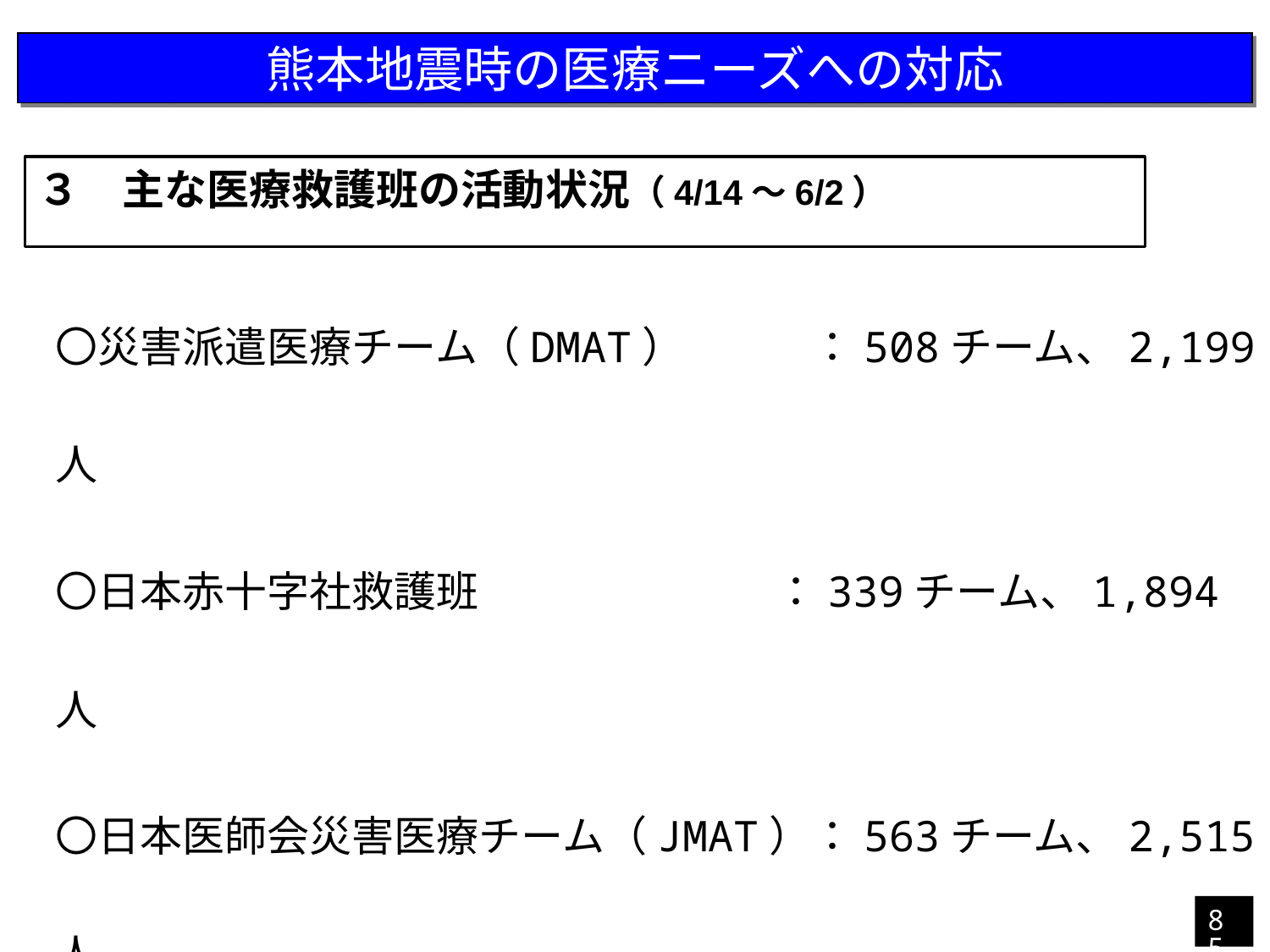

熊本地震時の医療ニーズへの対応
# ３　主な医療救護班の活動状況（4/14～6/2）
〇災害派遣医療チーム（DMAT）　　　：508チーム、2,199人
〇日本赤十字社救護班　　　　　　　：339チーム、1,894人
〇日本医師会災害医療チーム（JMAT）：563チーム、2,515人
〇全国知事会医療救護班　　　　　　：199チーム、1,041人
○日本看護協会（災害支援ナース）　：34避難所、1,961人
85